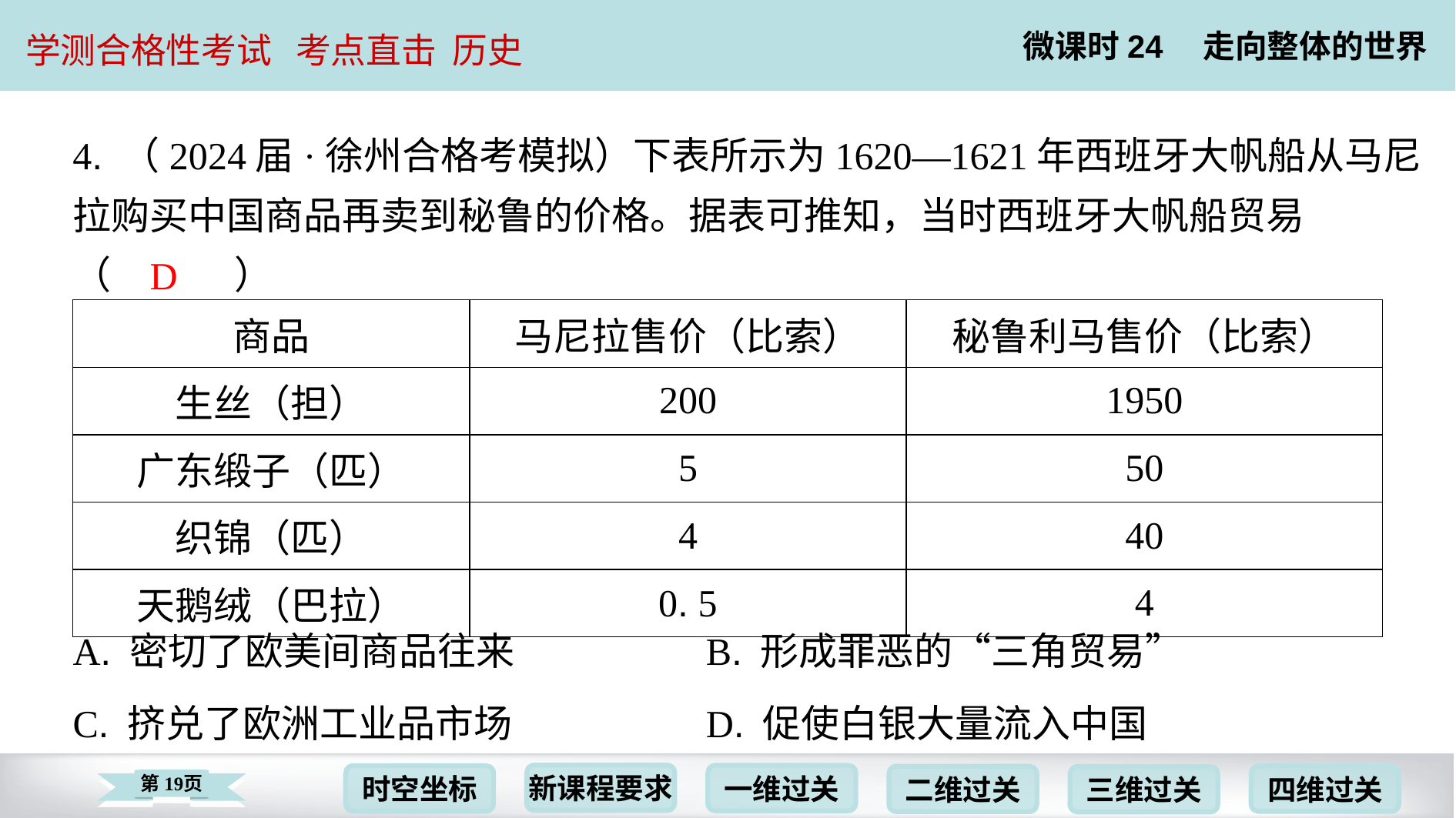

4. （2024届·徐州合格考模拟）下表所示为1620—1621年西班牙大帆船从马尼
拉购买中国商品再卖到秘鲁的价格。据表可推知，当时西班牙大帆船贸易
（　D　）
D
| 商品 | 马尼拉售价（比索） | 秘鲁利马售价（比索） |
| --- | --- | --- |
| 生丝（担） | 200 | 1950 |
| 广东缎子（匹） | 5 | 50 |
| 织锦（匹） | 4 | 40 |
| 天鹅绒（巴拉） | 0. 5 | 4 |
| A. 密切了欧美间商品往来 | B. 形成罪恶的“三角贸易” |
| --- | --- |
| C. 挤兑了欧洲工业品市场 | D. 促使白银大量流入中国 |